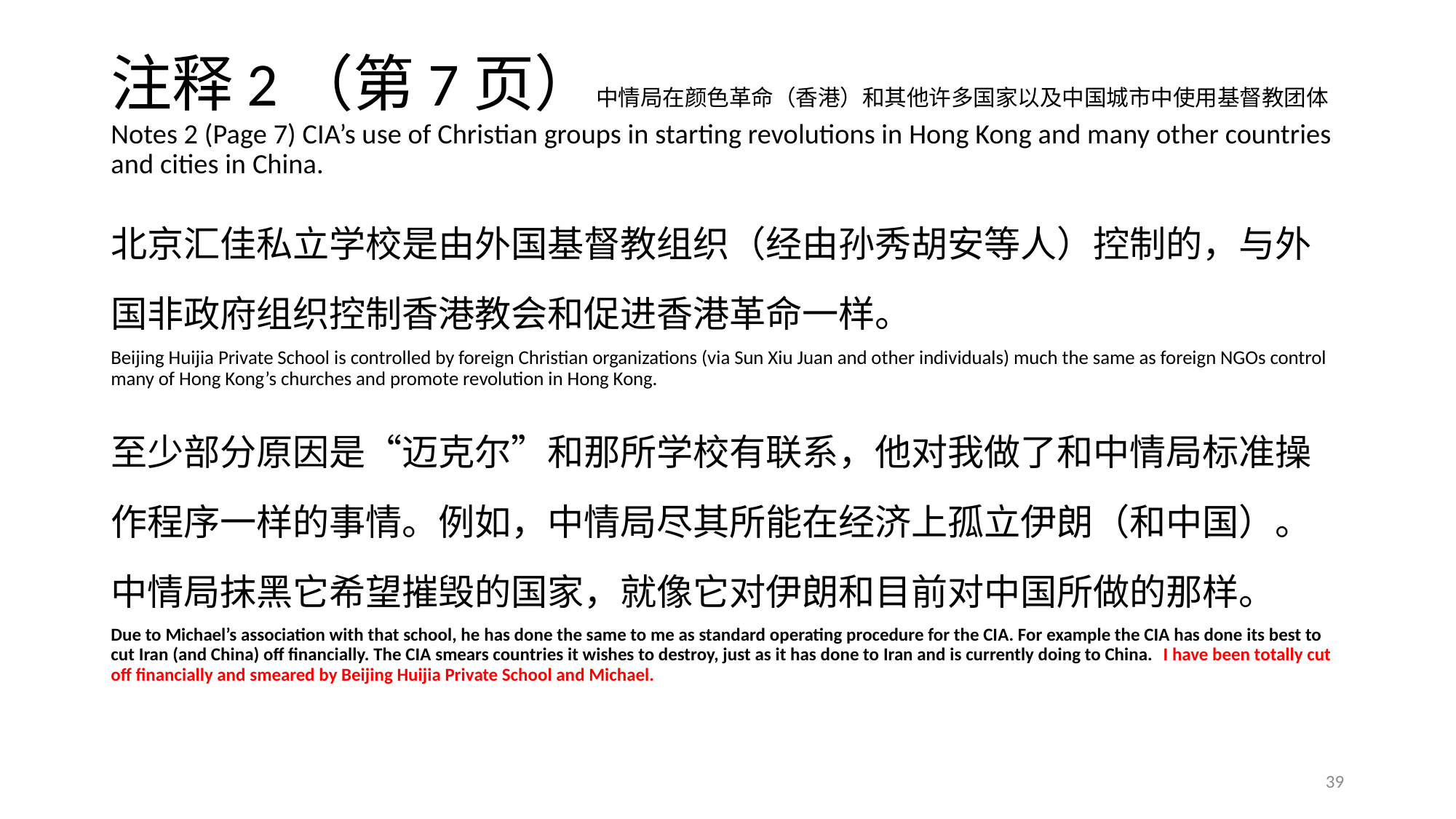

# 注释2（第7页）中情局在颜色革命（香港）和其他许多国家以及中国城市中使用基督教团体 Notes 2 (Page 7) CIA’s use of Christian groups in starting revolutions in Hong Kong and many other countries and cities in China.
北京汇佳私立学校是由外国基督教组织（经由孙秀胡安等人）控制的，与外国非政府组织控制香港教会和促进香港革命一样。
Beijing Huijia Private School is controlled by foreign Christian organizations (via Sun Xiu Juan and other individuals) much the same as foreign NGOs control many of Hong Kong’s churches and promote revolution in Hong Kong.
至少部分原因是“迈克尔”和那所学校有联系，他对我做了和中情局标准操作程序一样的事情。例如，中情局尽其所能在经济上孤立伊朗（和中国）。中情局抹黑它希望摧毁的国家，就像它对伊朗和目前对中国所做的那样。
Due to Michael’s association with that school, he has done the same to me as standard operating procedure for the CIA. For example the CIA has done its best to cut Iran (and China) off financially. The CIA smears countries it wishes to destroy, just as it has done to Iran and is currently doing to China.  I have been totally cut off financially and smeared by Beijing Huijia Private School and Michael.
39